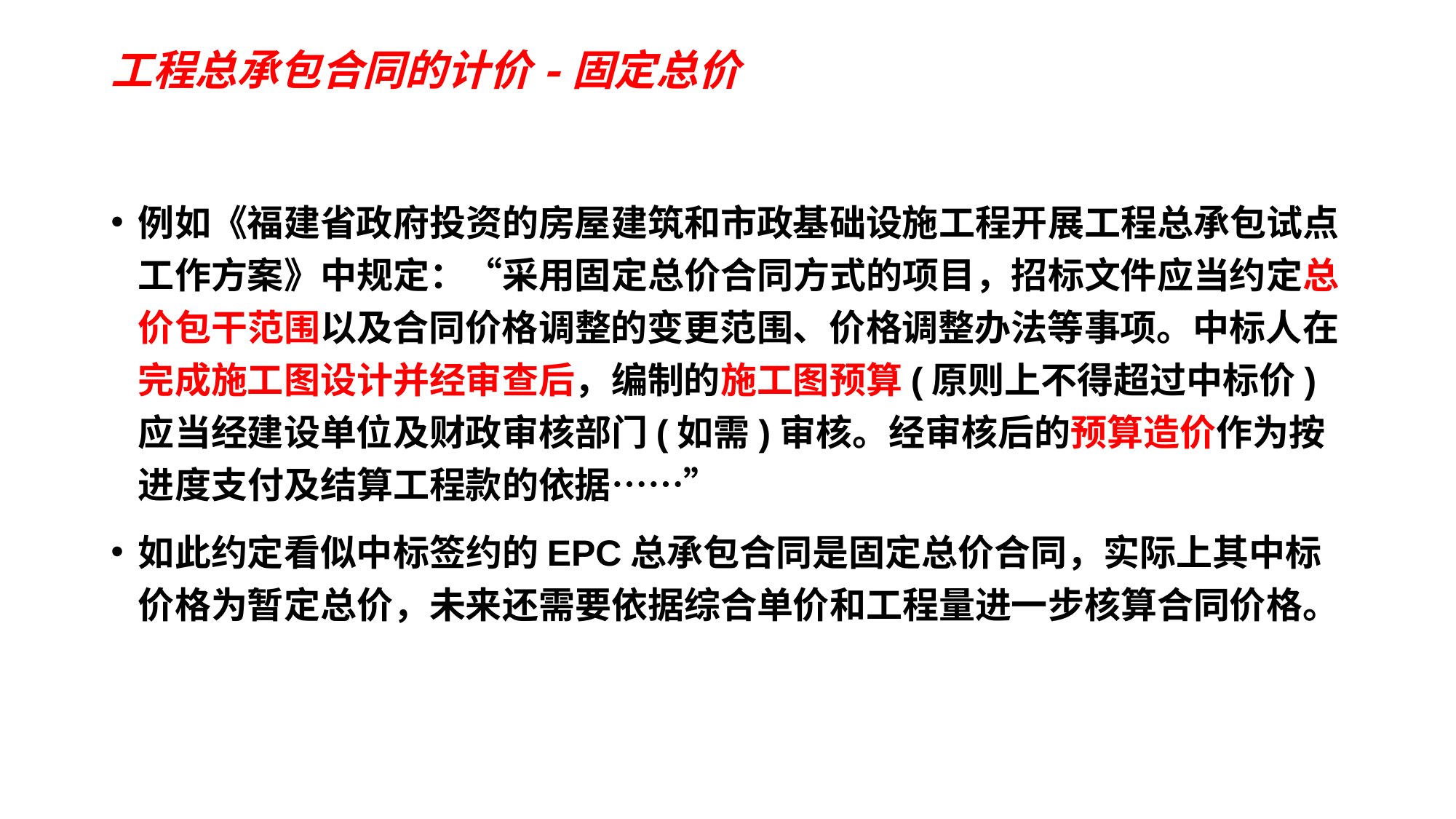

# 工程总承包合同的计价-固定总价
例如《福建省政府投资的房屋建筑和市政基础设施工程开展工程总承包试点工作方案》中规定：“采用固定总价合同方式的项目，招标文件应当约定总价包干范围以及合同价格调整的变更范围、价格调整办法等事项。中标人在完成施工图设计并经审查后，编制的施工图预算(原则上不得超过中标价)应当经建设单位及财政审核部门(如需)审核。经审核后的预算造价作为按进度支付及结算工程款的依据……”
如此约定看似中标签约的EPC总承包合同是固定总价合同，实际上其中标价格为暂定总价，未来还需要依据综合单价和工程量进一步核算合同价格。